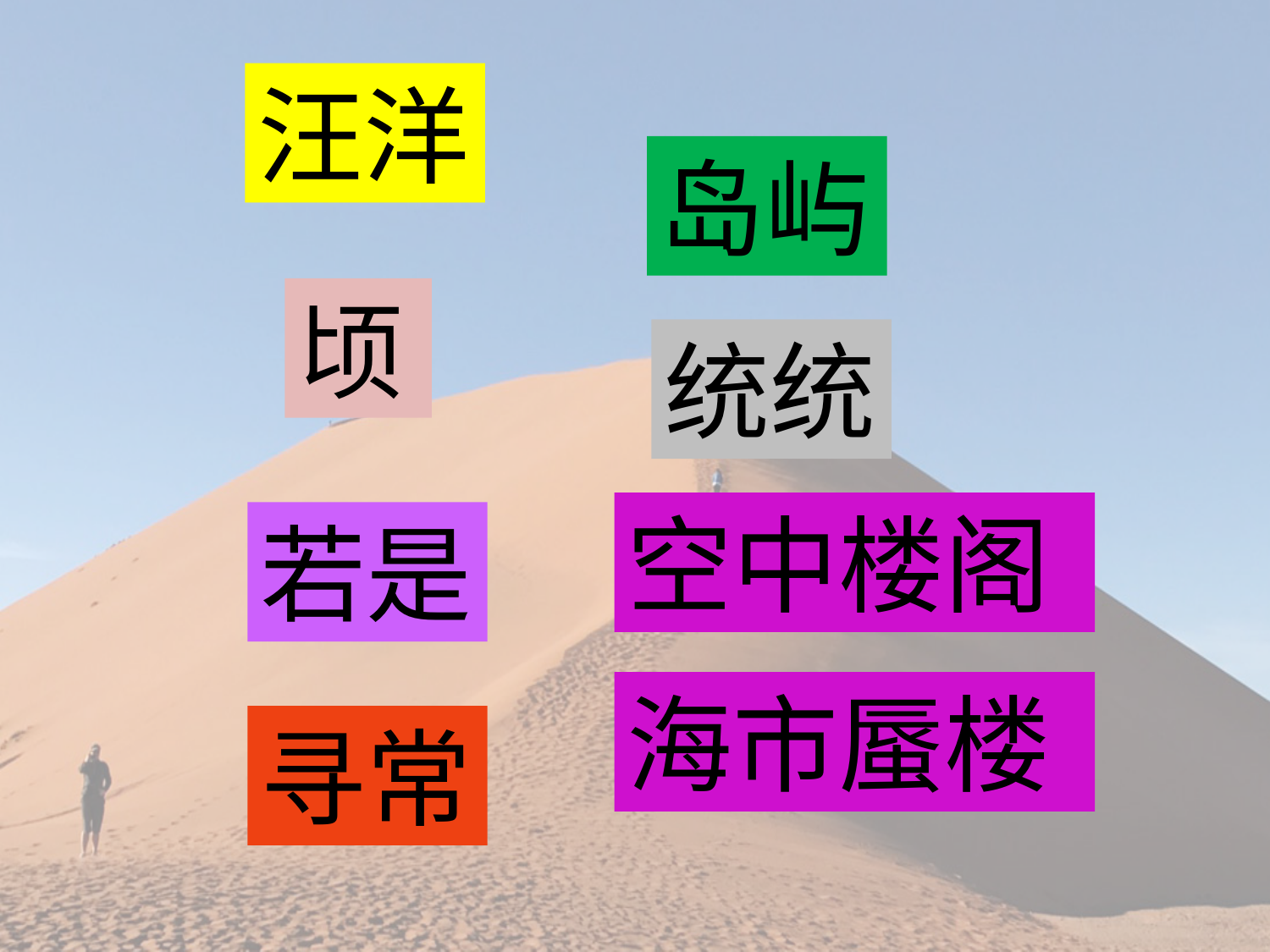

汪洋
岛屿
顷
统统
空中楼阁
若是
海市蜃楼
寻常